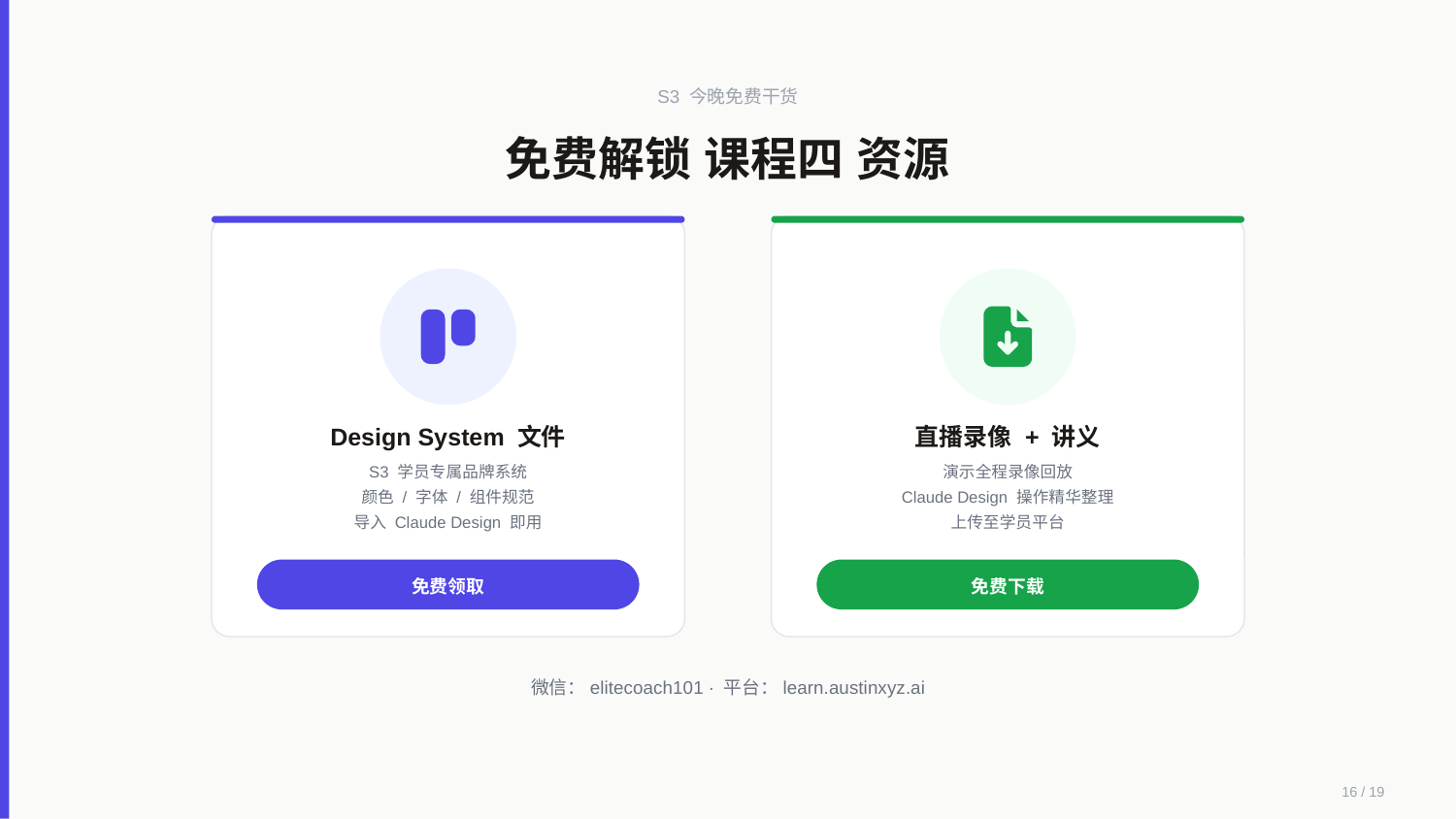

S3 今晚免费干货
免费解锁 课程四 资源

Design System 文件
直播录像 + 讲义
S3 学员专属品牌系统
演示全程录像回放
颜色 / 字体 / 组件规范
Claude Design 操作精华整理
导入 Claude Design 即用
上传至学员平台

免费领取
免费下载
微信：elitecoach101 · 平台：learn.austinxyz.ai
16 / 19